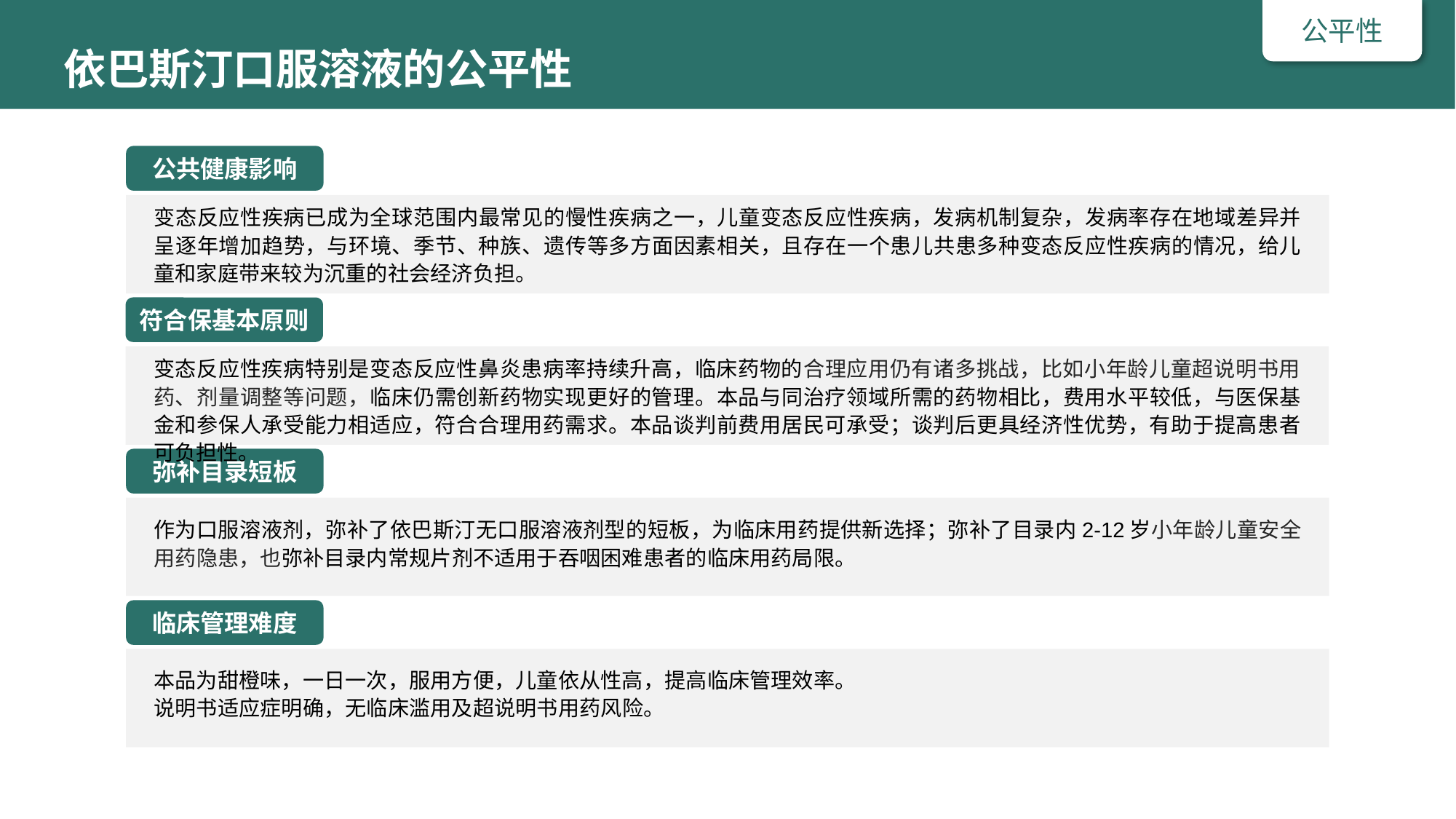

# 依巴斯汀口服溶液的公平性
公平性
公共健康影响

变态反应性疾病已成为全球范围内最常见的慢性疾病之一，儿童变态反应性疾病，发病机制复杂，发病率存在地域差异并呈逐年增加趋势，与环境、季节、种族、遗传等多方面因素相关，且存在一个患儿共患多种变态反应性疾病的情况，给儿童和家庭带来较为沉重的社会经济负担。
符合保基本原则

变态反应性疾病特别是变态反应性鼻炎患病率持续升高，临床药物的合理应用仍有诸多挑战，比如小年龄儿童超说明书用药、剂量调整等问题，临床仍需创新药物实现更好的管理。本品与同治疗领域所需的药物相比，费用水平较低，与医保基金和参保⼈承受能力相适应，符合合理用药需求。本品谈判前费用居民可承受；谈判后更具经济性优势，有助于提高患者可负担性。
弥补目录短板

作为口服溶液剂，弥补了依巴斯汀无口服溶液剂型的短板，为临床用药提供新选择；弥补了目录内2-12岁小年龄儿童安全用药隐患，也弥补目录内常规片剂不适用于吞咽困难患者的临床用药局限。
临床管理难度

本品为甜橙味，一日一次，服用方便，儿童依从性高，提高临床管理效率。
说明书适应症明确，无临床滥用及超说明书用药风险。